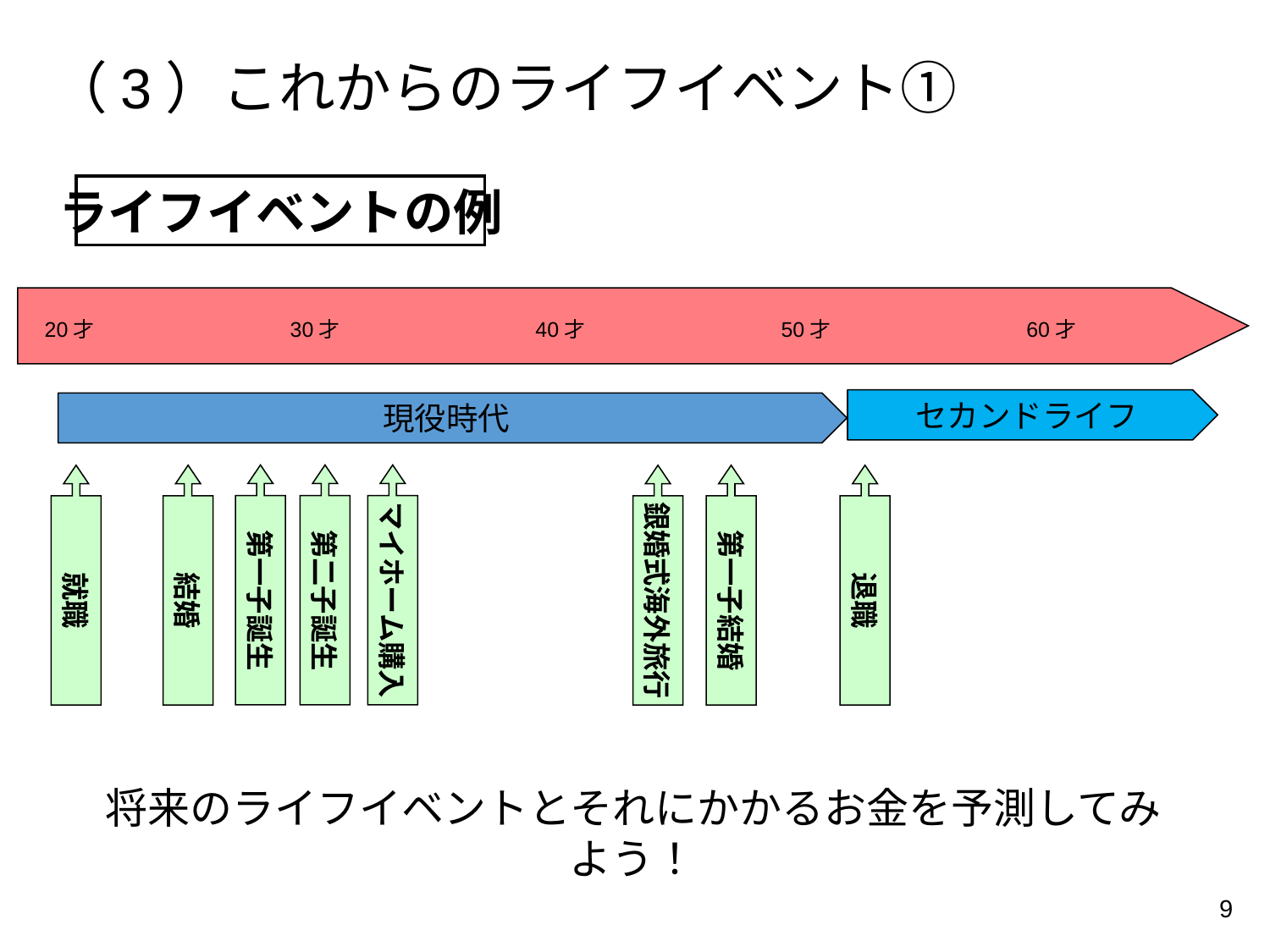

（3）これからのライフイベント①
ライフイベントの例

　20才　　　　　　　　　30才　　　　　　　　　40才　　　　　　　　　50才　　　　　　　　　60才　　　　　　　　　70才　　　　　　　　80才
セカンドライフ
現役時代
第一子誕生
第二子誕生
マイホーム購入
就職
結婚
銀婚式海外旅行
第一子結婚
退職
将来のライフイベントとそれにかかるお金を予測してみよう！
9